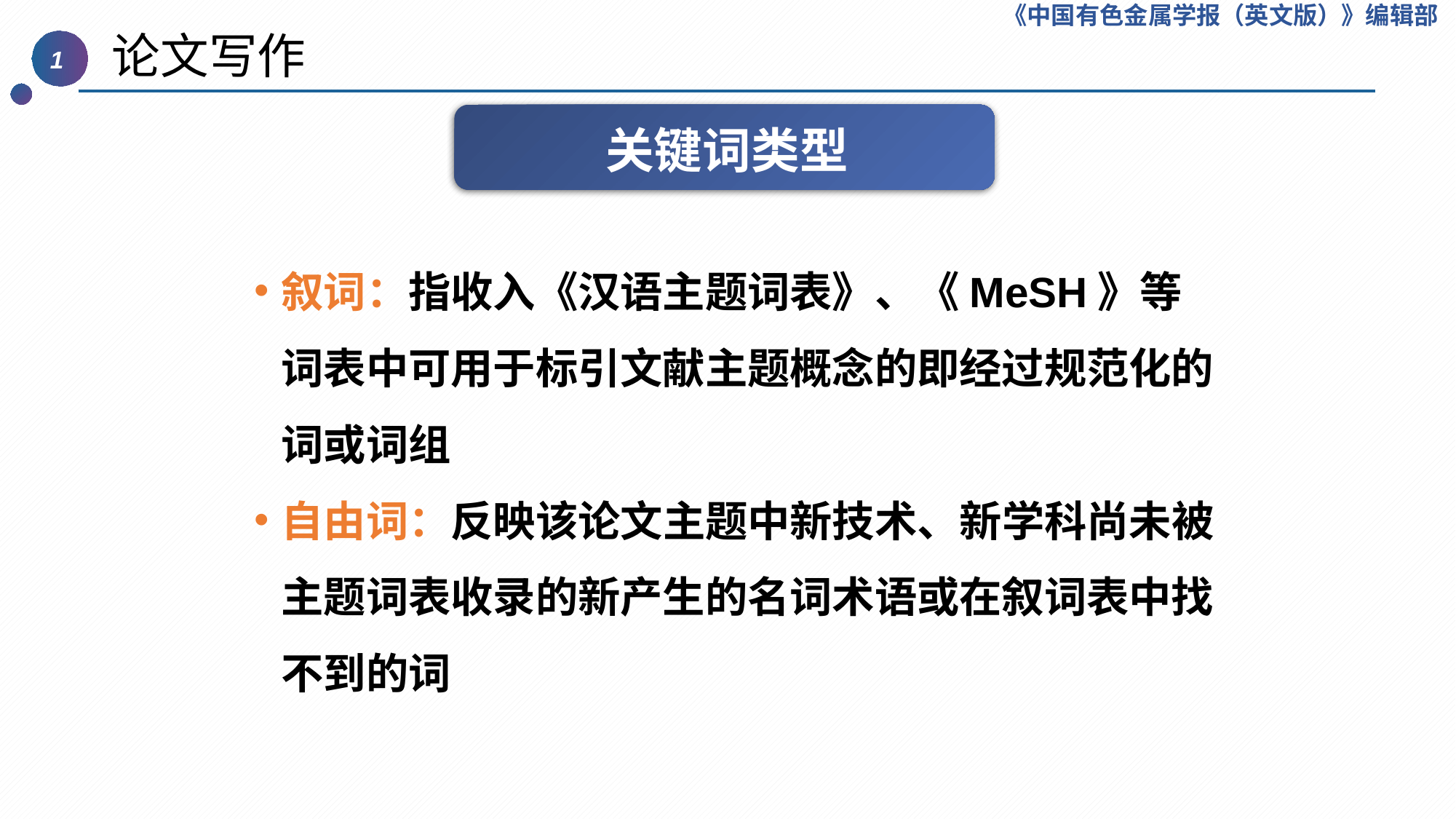

《中国有色金属学报（英文版）》编辑部

      论文写作

1

关键词类型
叙词：指收入《汉语主题词表》、《MeSH》等词表中可用于标引文献主题概念的即经过规范化的词或词组
自由词：反映该论文主题中新技术、新学科尚未被主题词表收录的新产生的名词术语或在叙词表中找不到的词